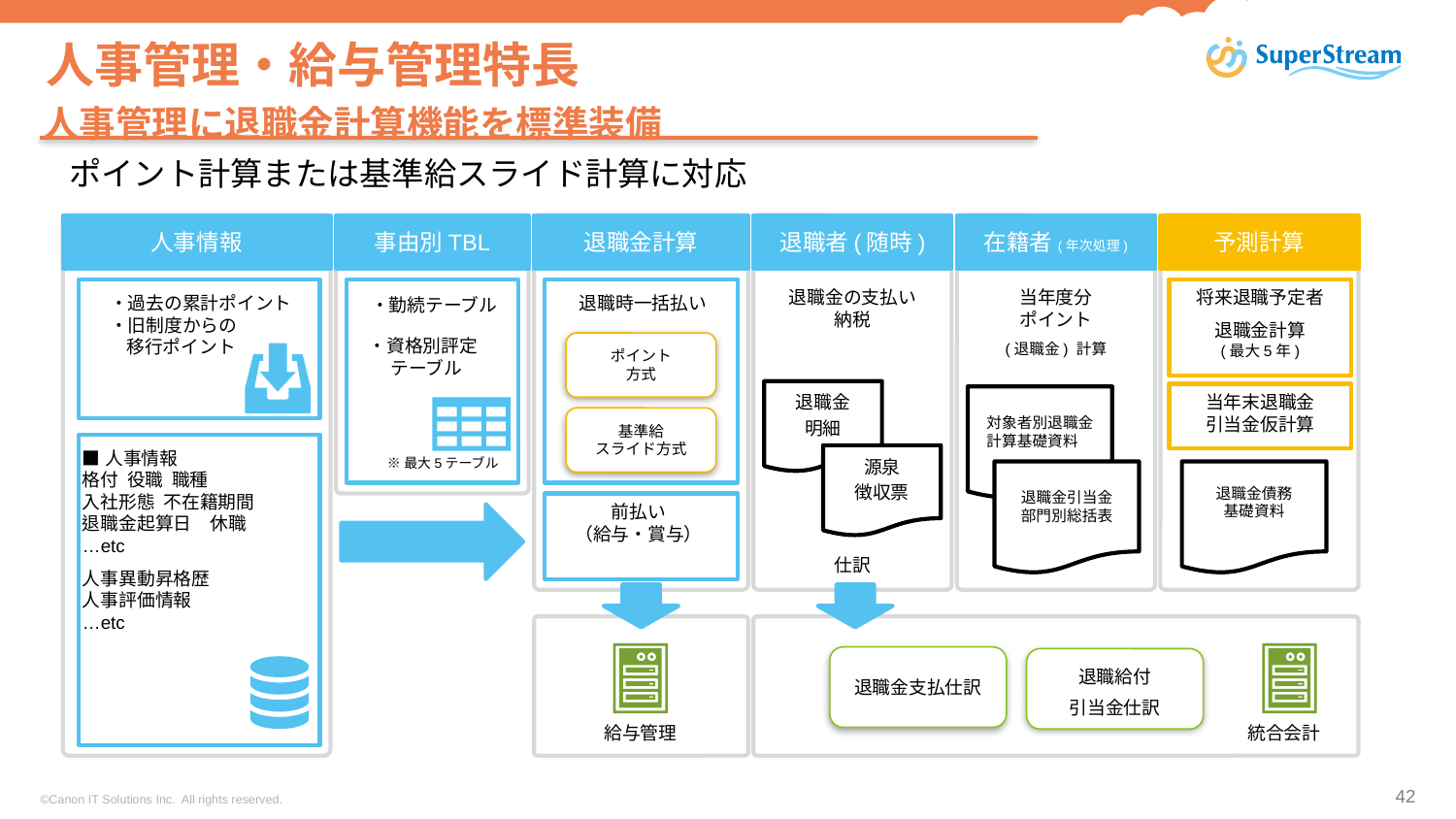

# 人事管理・給与管理特長
人事管理に退職金計算機能を標準装備

 ポイント計算または基準給スライド計算に対応

人事情報

事由別TBL

退職金計算

退職者(随時)

在籍者(年次処理)

予測計算

退職金の支払い
納税
当年度分
ポイント
(退職金) 計算
将来退職予定者
退職金計算
(最大5年)
・過去の累計ポイント
・旧制度からの
   移行ポイント
退職時一括払い
・勤続テーブル
・資格別評定
　 テーブル
ポイント
方式

退職金
明細
当年末退職金
引当金仮計算
対象者別退職金
計算基礎資料

基準給
スライド方式

■人事情報
格付  役職  職種
入社形態  不在籍期間
退職金起算日　休職
…etc
人事異動昇格歴
人事評価情報
…etc
源泉
徴収票
※最大5テーブル
退職金引当金
部門別総括表
退職金債務
基礎資料
(予測)

前払い
（給与・賞与）

仕訳

退職金支払仕訳
退職給付
引当金仕訳

給与管理
統合会計
©Canon IT Solutions Inc.  All rights reserved.
42